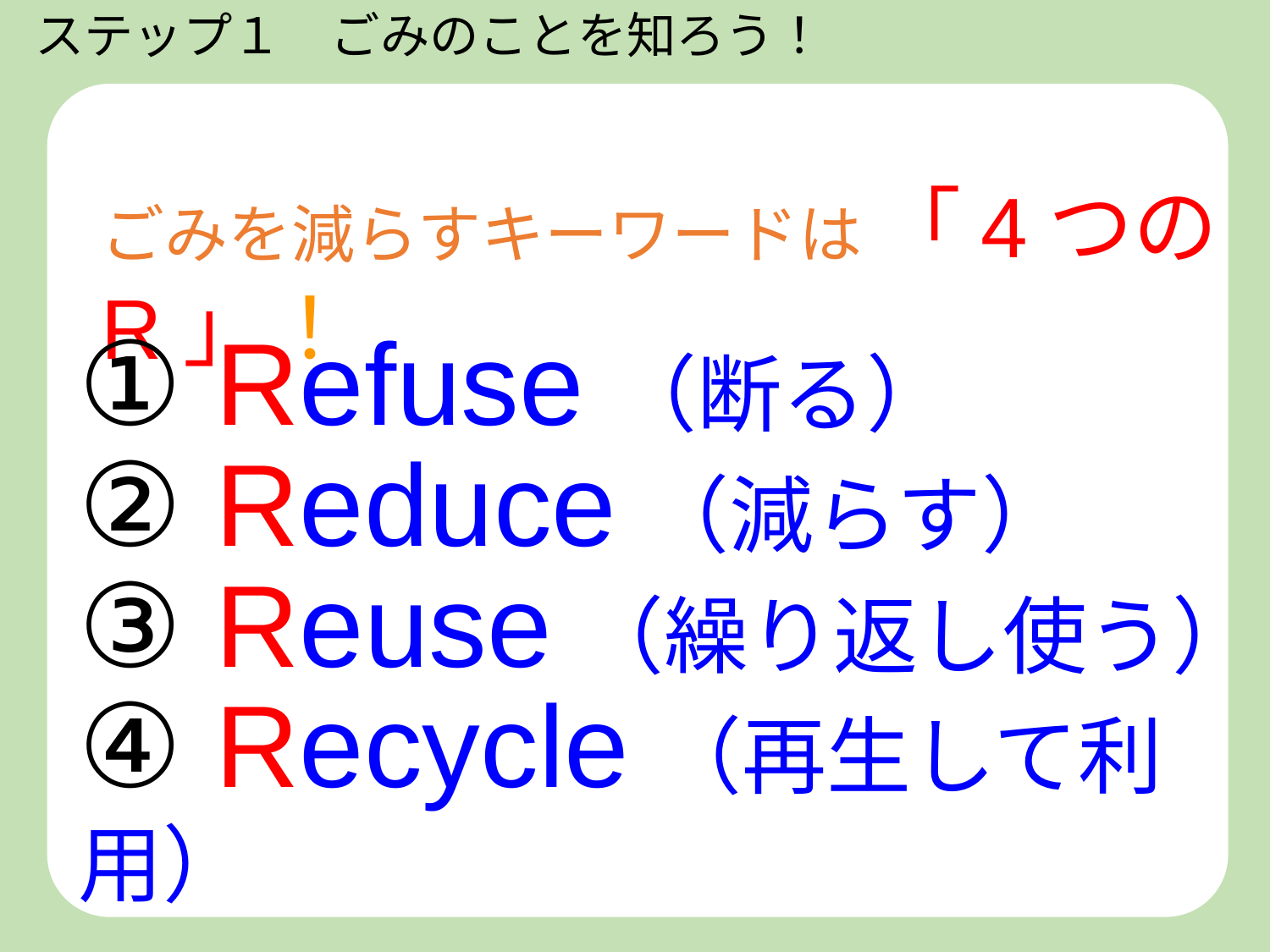

ステップ１　ごみのことを知ろう！

ごみを減らすキーワードは 「4つのR」！
① Refuse（断る）
② Reduce（減らす）
③ Reuse（繰り返し使う）
④ Recycle（再生して利用）